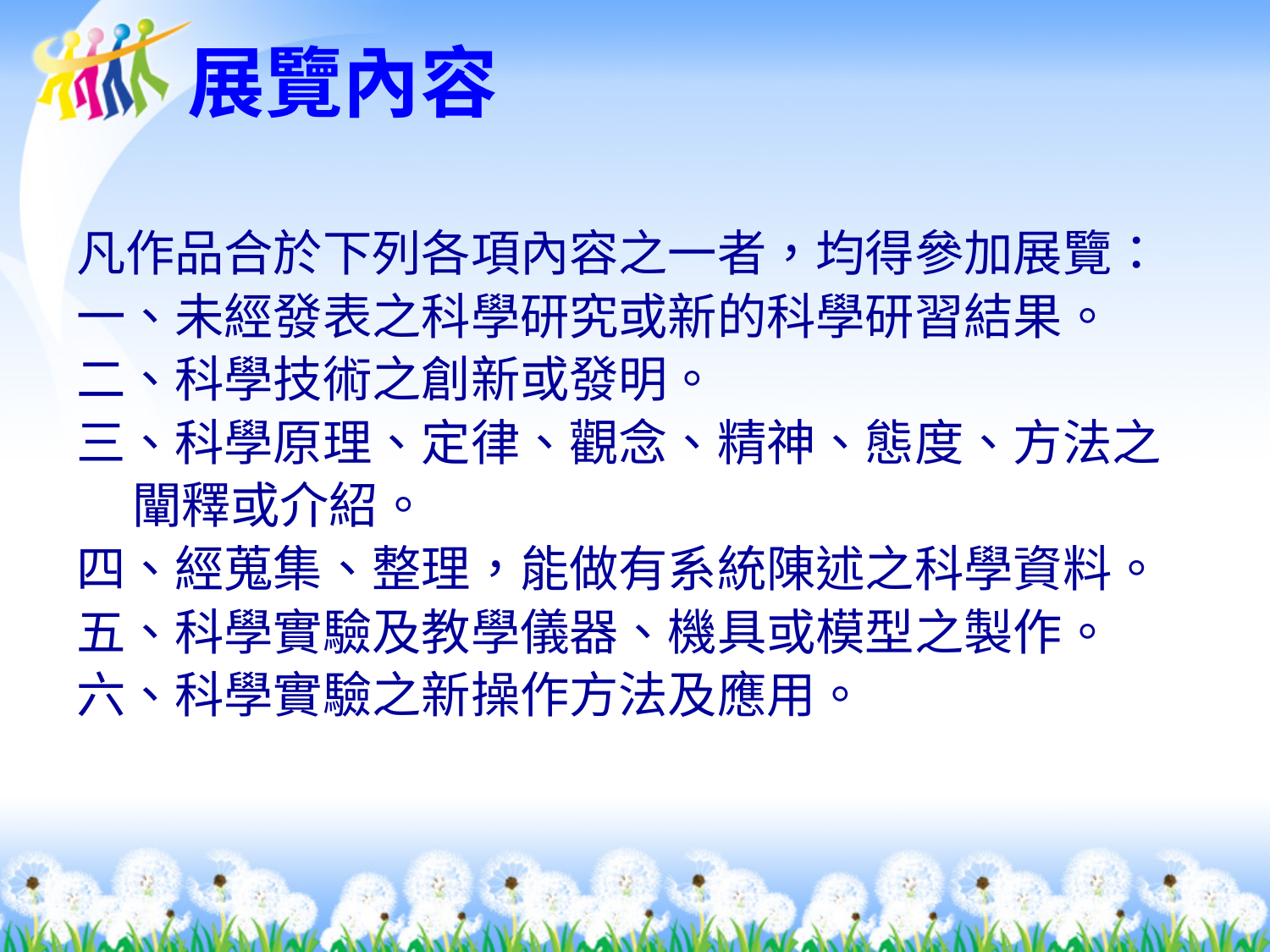

凡作品合於下列各項內容之一者，均得參加展覽：
一、未經發表之科學研究或新的科學研習結果。
二、科學技術之創新或發明。
三、科學原理、定律、觀念、精神、態度、方法之
    闡釋或介紹。
四、經蒐集、整理，能做有系統陳述之科學資料。
五、科學實驗及教學儀器、機具或模型之製作。
六、科學實驗之新操作方法及應用。
展覽內容